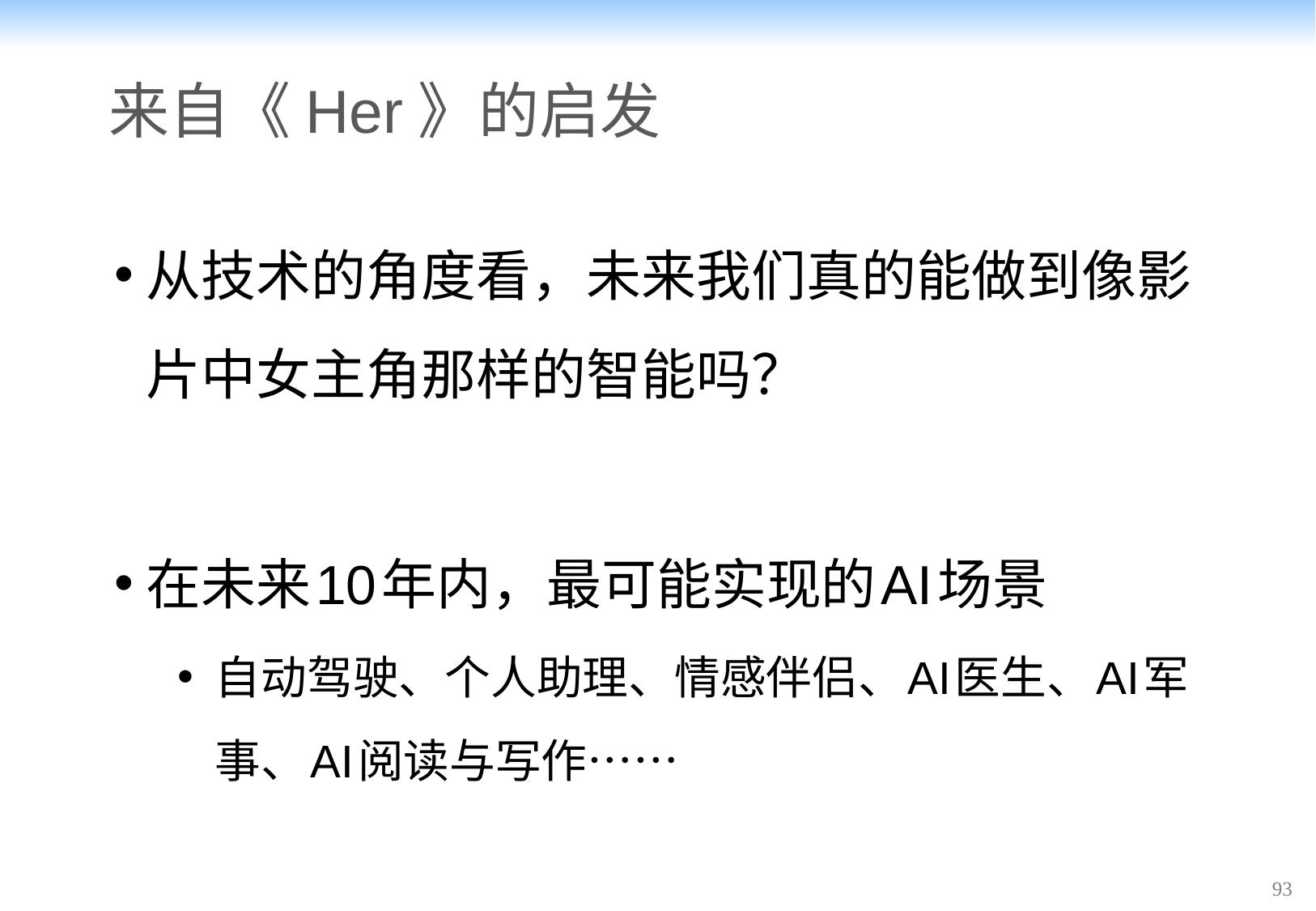

来自《Her》的启发
从技术的角度看，未来我们真的能做到像影片中女主角那样的智能吗？

在未来10年内，最可能实现的AI场景
自动驾驶、个人助理、情感伴侣、AI医生、AI军事、AI阅读与写作……